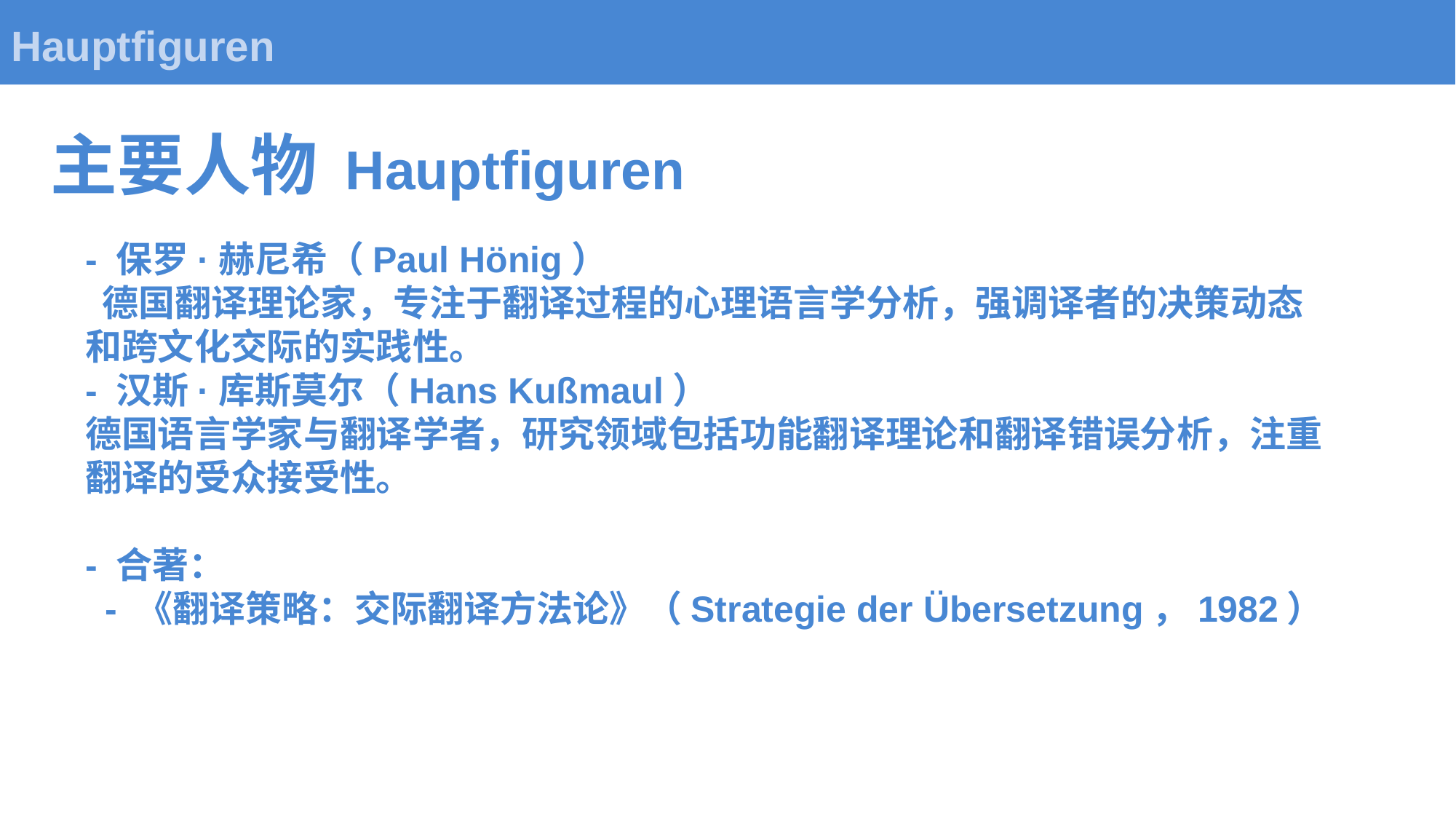

Hauptfiguren
主要人物  Hauptfiguren
- 保罗·赫尼希（Paul Hönig）
 德国翻译理论家，专注于翻译过程的心理语言学分析，强调译者的决策动态和跨文化交际的实践性。
- 汉斯·库斯莫尔（Hans Kußmaul）
德国语言学家与翻译学者，研究领域包括功能翻译理论和翻译错误分析，注重翻译的受众接受性。

- 合著：
  - 《翻译策略：交际翻译方法论》（Strategie der Übersetzung，1982）